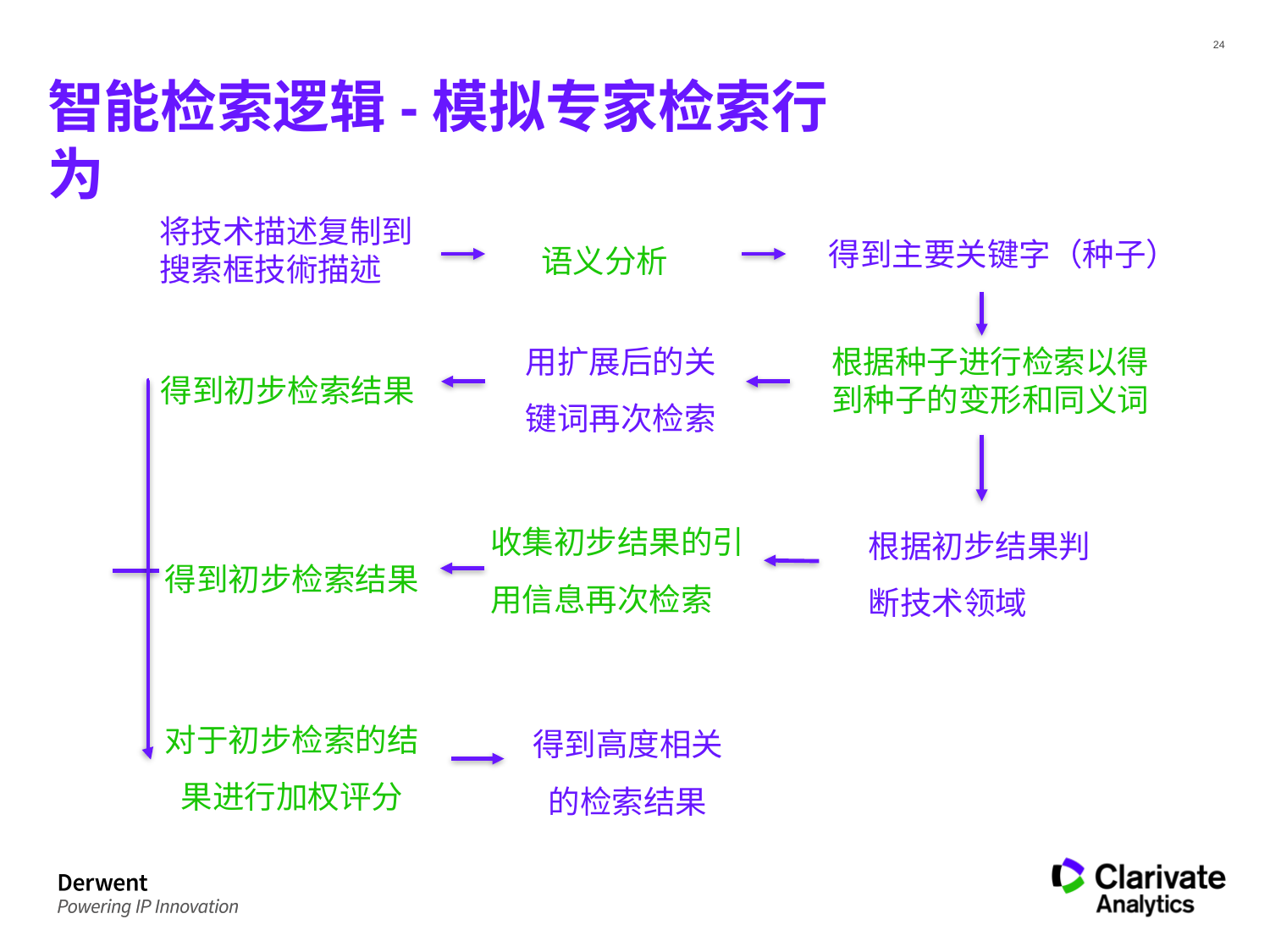

# 智能检索逻辑-模拟专家检索行为
将技术描述复制到搜索框技術描述
语义分析
得到主要关键字（种子）
用扩展后的关键词再次检索
根据种子进行检索以得到种子的变形和同义词
得到初步检索结果
收集初步结果的引用信息再次检索
根据初步结果判断技术领域
得到初步检索结果
对于初步检索的结果进行加权评分
得到高度相关的检索结果